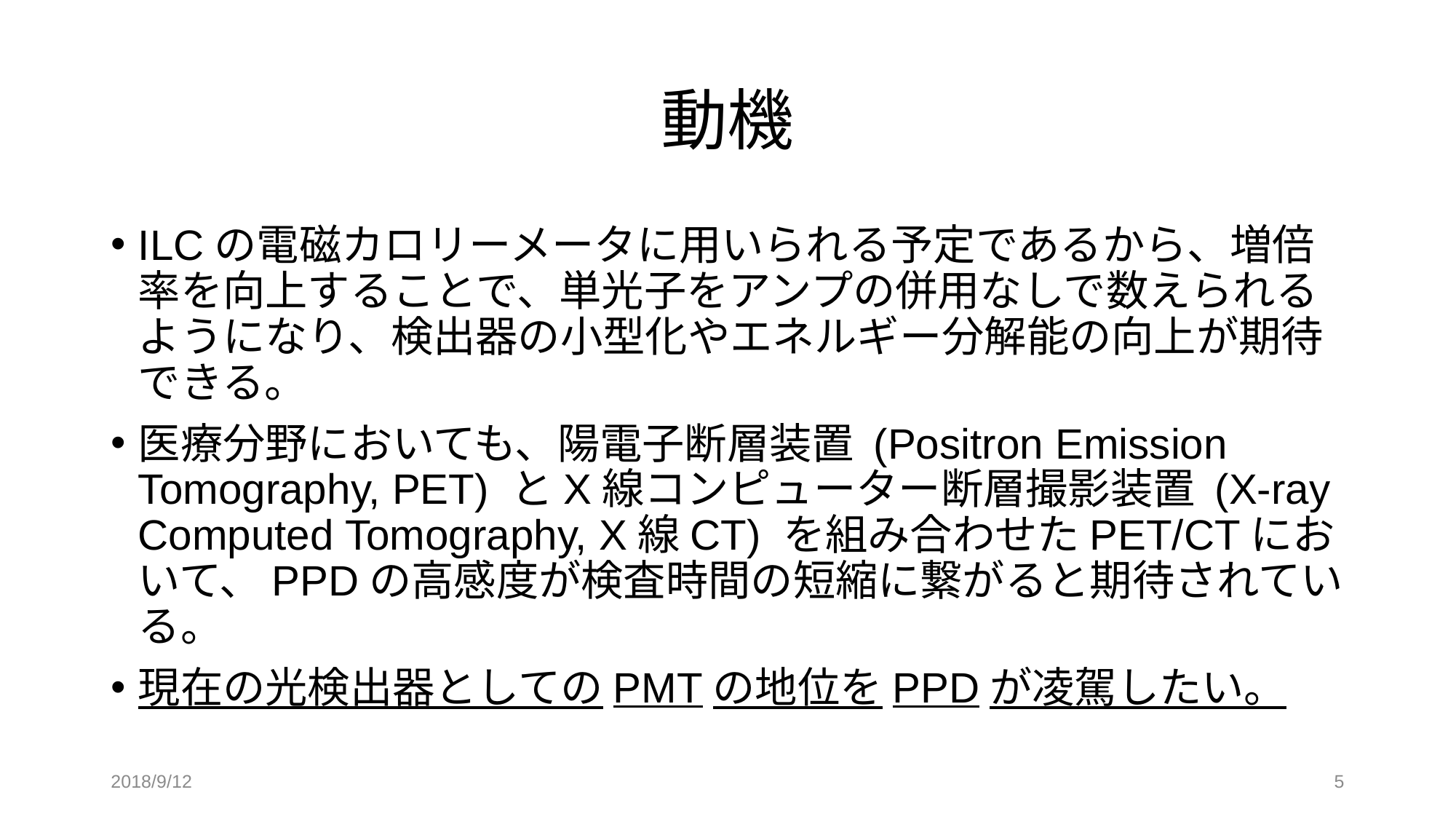

# 動機
ILCの電磁カロリーメータに用いられる予定であるから、増倍率を向上することで、単光子をアンプの併用なしで数えられるようになり、検出器の小型化やエネルギー分解能の向上が期待できる。
医療分野においても、陽電子断層装置 (Positron Emission Tomography, PET) とX線コンピューター断層撮影装置 (X-ray Computed Tomography, X線CT) を組み合わせたPET/CTにおいて、PPDの高感度が検査時間の短縮に繋がると期待されている。
現在の光検出器としてのPMTの地位をPPDが凌駕したい。

2018/9/12
5